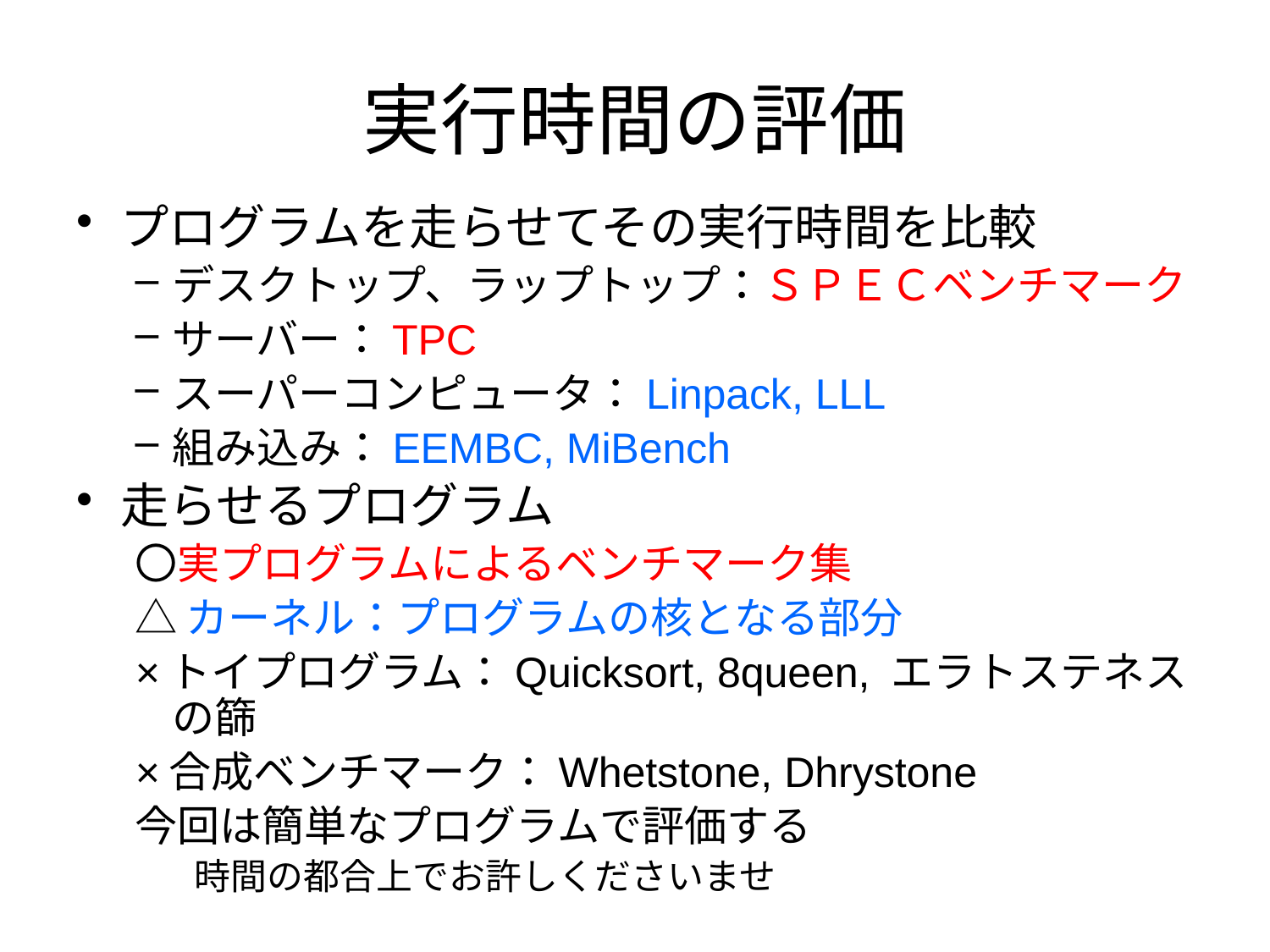

# 実行時間の評価
プログラムを走らせてその実行時間を比較
デスクトップ、ラップトップ：ＳＰＥＣベンチマーク
サーバー：TPC
スーパーコンピュータ：Linpack, LLL
組み込み：EEMBC, MiBench
走らせるプログラム
〇実プログラムによるベンチマーク集
△カーネル：プログラムの核となる部分
×トイプログラム：Quicksort, 8queen, エラトステネスの篩
×合成ベンチマーク：Whetstone, Dhrystone
今回は簡単なプログラムで評価する
時間の都合上でお許しくださいませ